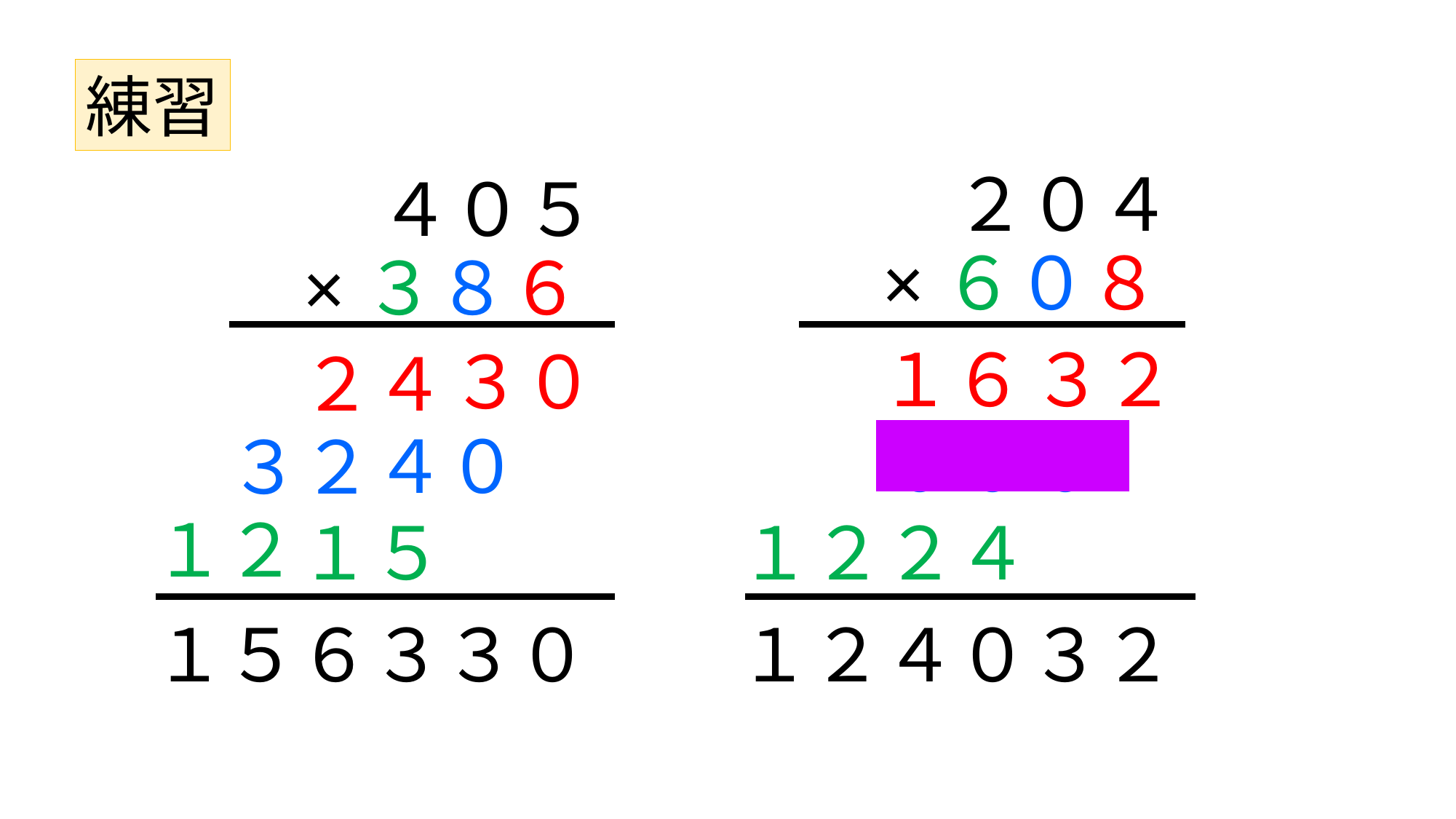

練習
２０４
４０５
×６０８
×３８６
１６
３２
３０
２４
０００
４０
３２

１２
１５
１２
２４
１２４０３２
１５６３３０